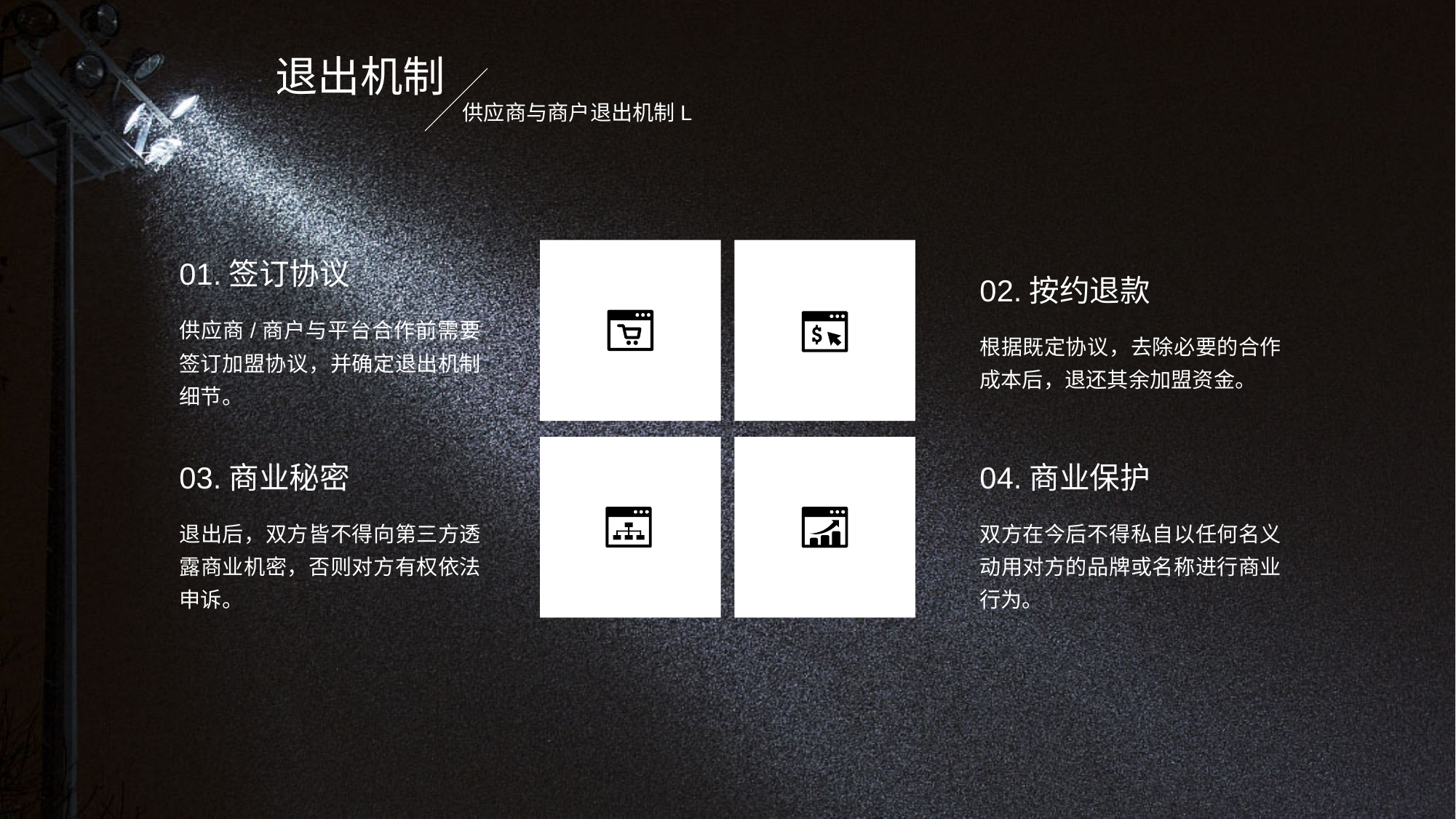

退出机制
供应商与商户退出机制L
01.签订协议
供应商/商户与平台合作前需要签订加盟协议，并确定退出机制细节。
02.按约退款
根据既定协议，去除必要的合作成本后，退还其余加盟资金。

03.商业秘密
退出后，双方皆不得向第三方透露商业机密，否则对方有权依法申诉。
04.商业保护
双方在今后不得私自以任何名义动用对方的品牌或名称进行商业行为。